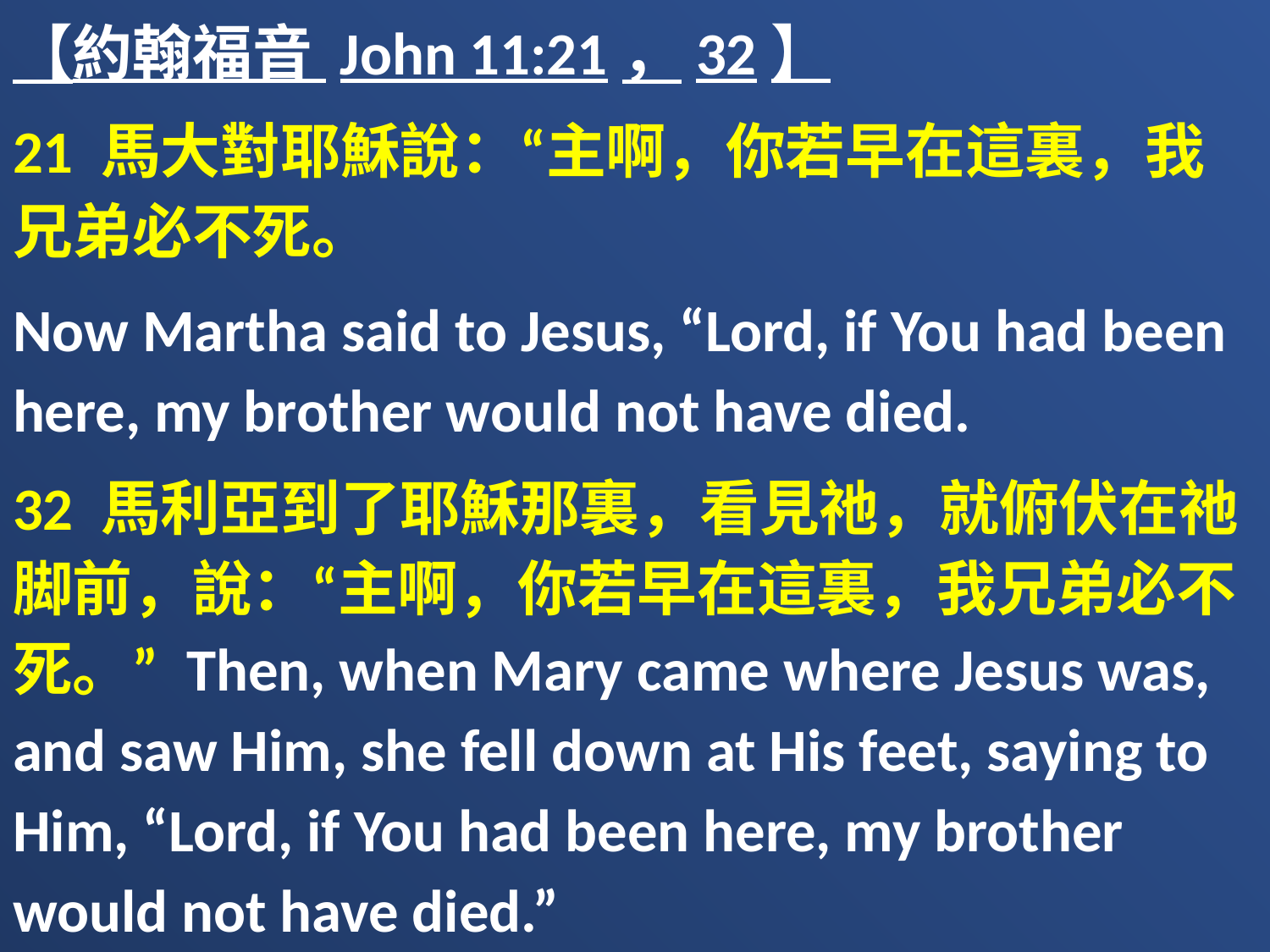

【約翰福音 John 11:21，32】
21 馬大對耶穌說：“主啊，你若早在這裏，我兄弟必不死。
Now Martha said to Jesus, “Lord, if You had been here, my brother would not have died.
32 馬利亞到了耶穌那裏，看見祂，就俯伏在祂脚前，說：“主啊，你若早在這裏，我兄弟必不死。” Then, when Mary came where Jesus was, and saw Him, she fell down at His feet, saying to Him, “Lord, if You had been here, my brother would not have died.”